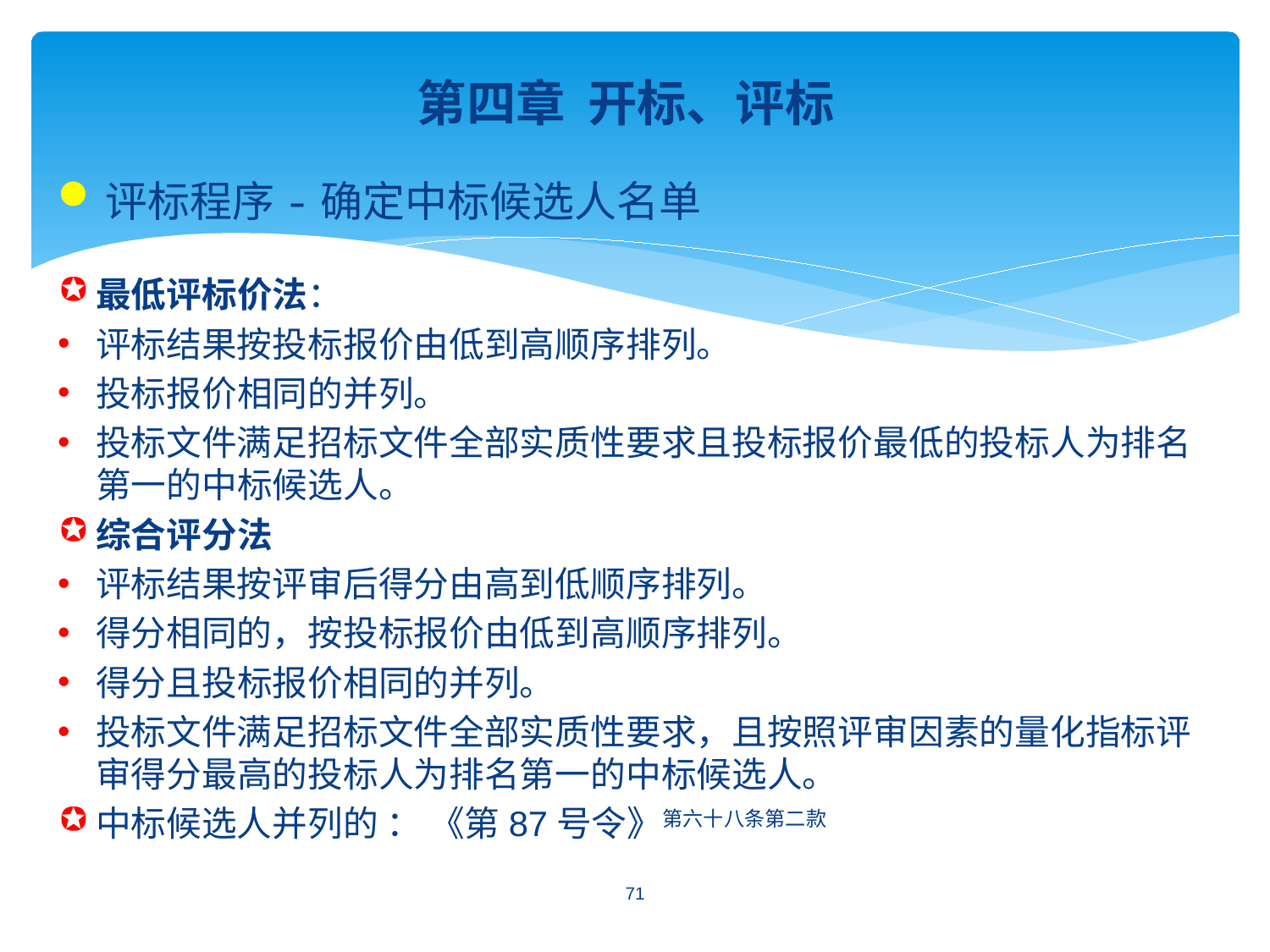

第四章  开标、评标
评标程序-确定中标候选人名单
最低评标价法：
评标结果按投标报价由低到高顺序排列。
投标报价相同的并列。
投标文件满足招标文件全部实质性要求且投标报价最低的投标人为排名第一的中标候选人。
综合评分法
评标结果按评审后得分由高到低顺序排列。
得分相同的，按投标报价由低到高顺序排列。
得分且投标报价相同的并列。
投标文件满足招标文件全部实质性要求，且按照评审因素的量化指标评审得分最高的投标人为排名第一的中标候选人。
中标候选人并列的 ： 《第87号令》第六十八条第二款
71